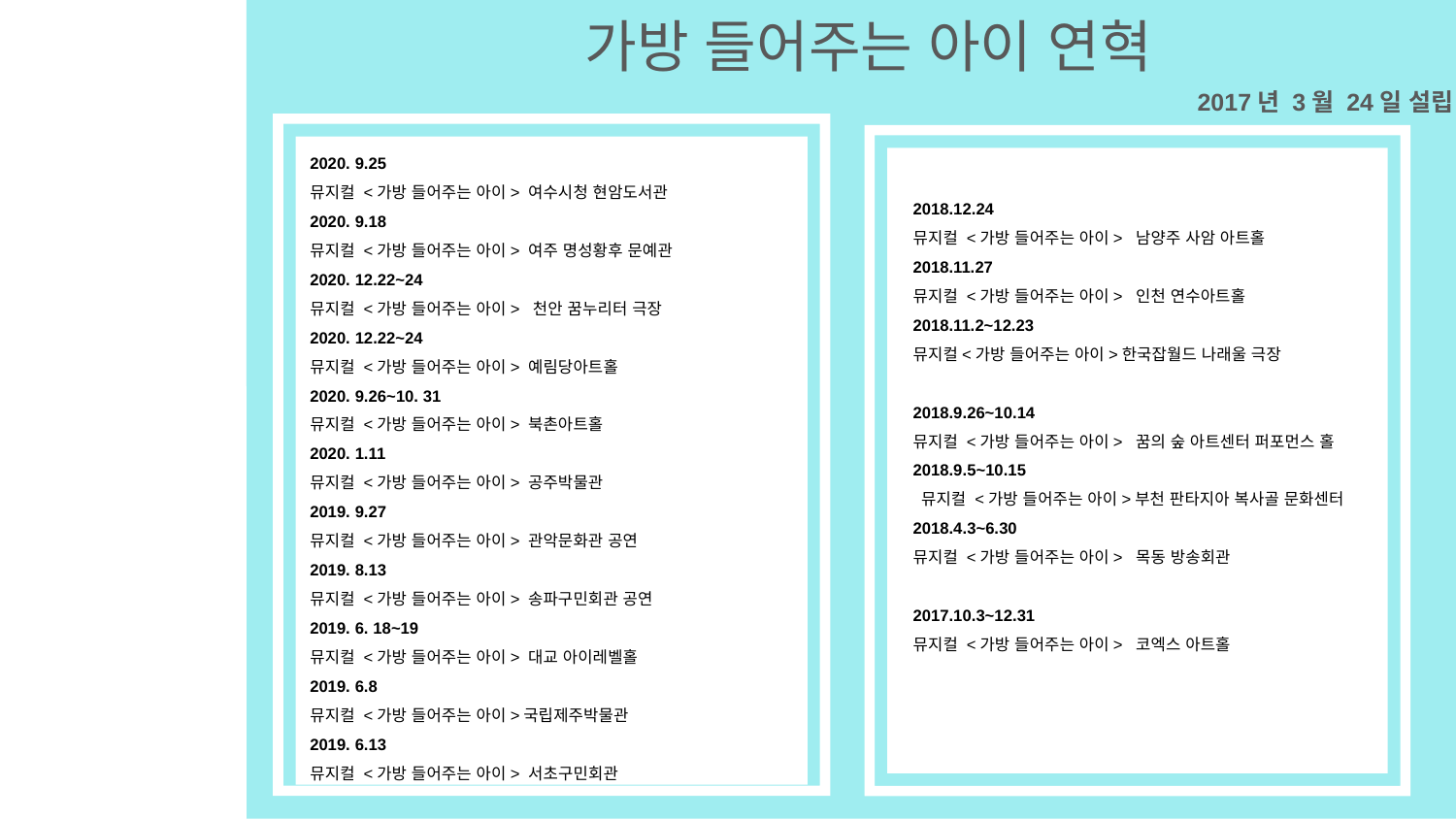

가방 들어주는 아이 연혁
2017년 3월 24일 설립
2018.12.24
뮤지컬 <가방 들어주는 아이>  남양주 사암 아트홀
2018.11.27
뮤지컬 <가방 들어주는 아이>  인천 연수아트홀
2018.11.2~12.23
뮤지컬<가방 들어주는 아이>한국잡월드 나래울 극장

2018.9.26~10.14
뮤지컬 <가방 들어주는 아이>  꿈의 숲 아트센터 퍼포먼스 홀
2018.9.5~10.15
 뮤지컬 <가방 들어주는 아이>부천 판타지아 복사골 문화센터
2018.4.3~6.30
뮤지컬 <가방 들어주는 아이>  목동 방송회관

2017.10.3~12.31
뮤지컬 <가방 들어주는 아이>  코엑스 아트홀

2019. 10. 2~2020. 1. 5
뮤지컬 <나무늘보 릴렉스>공연 코엑스 아트홀
2020. 9.25
뮤지컬 <가방 들어주는 아이> 여수시청 현암도서관
2020. 9.18
뮤지컬 <가방 들어주는 아이> 여주 명성황후 문예관
2020. 12.22~24
뮤지컬 <가방 들어주는 아이>  천안 꿈누리터 극장
2020. 12.22~24
뮤지컬 <가방 들어주는 아이> 예림당아트홀
2020. 9.26~10. 31
뮤지컬 <가방 들어주는 아이> 북촌아트홀
2020. 1.11
뮤지컬 <가방 들어주는 아이> 공주박물관
2019. 9.27
뮤지컬 <가방 들어주는 아이> 관악문화관 공연
2019. 8.13
뮤지컬 <가방 들어주는 아이> 송파구민회관 공연
2019. 6. 18~19
뮤지컬 <가방 들어주는 아이> 대교 아이레벨홀
2019. 6.8
뮤지컬 <가방 들어주는 아이>국립제주박물관
2019. 6.13
뮤지컬 <가방 들어주는 아이> 서초구민회관